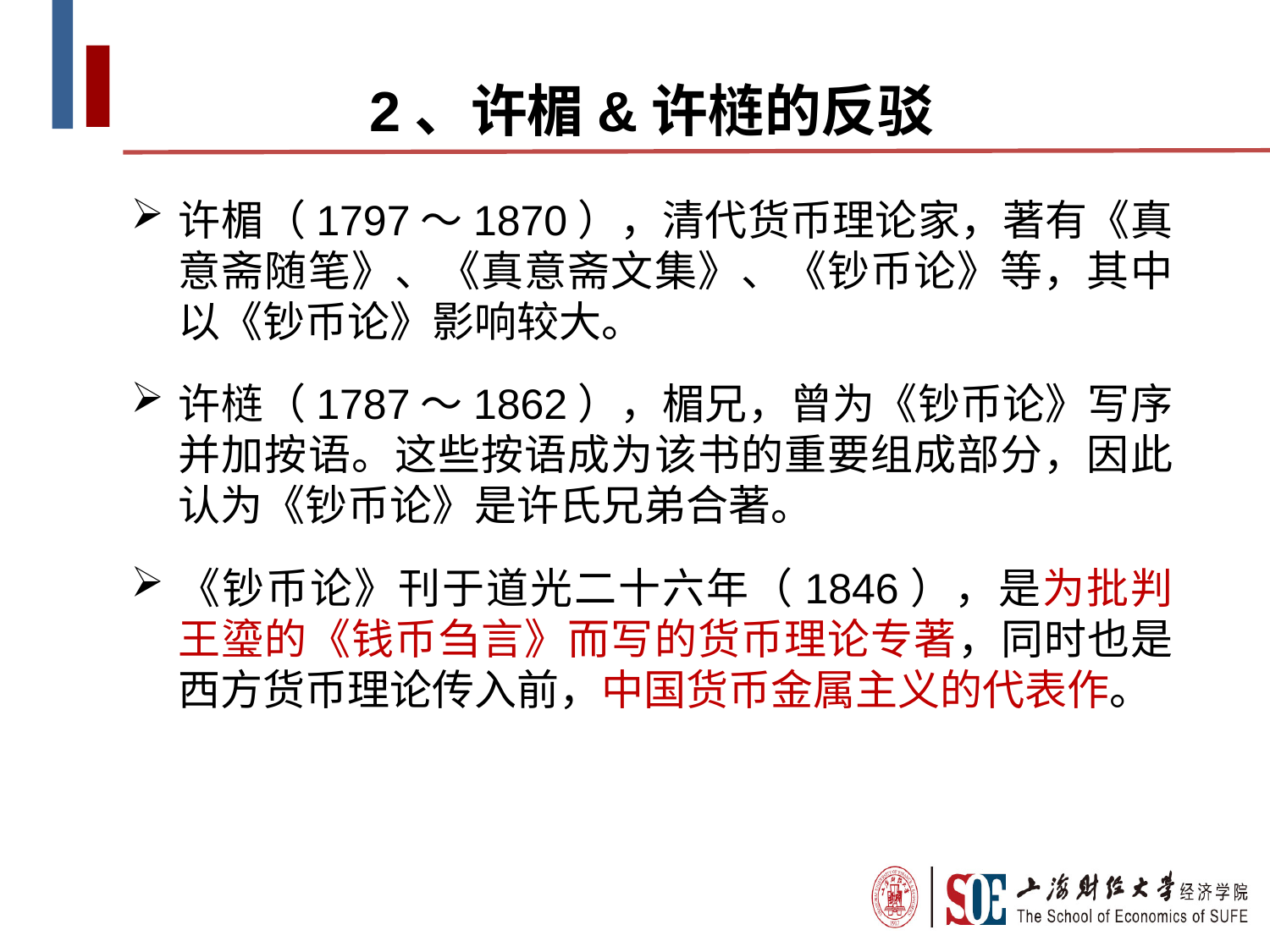

2、许楣&许梿的反驳

许楣（1797～1870），清代货币理论家，著有《真意斋随笔》、《真意斋文集》、《钞币论》等，其中以《钞币论》影响较大。
许梿（1787～1862），楣兄，曾为《钞币论》写序并加按语。这些按语成为该书的重要组成部分，因此认为《钞币论》是许氏兄弟合著。
《钞币论》刊于道光二十六年（1846），是为批判王瑬的《钱币刍言》而写的货币理论专著，同时也是西方货币理论传入前，中国货币金属主义的代表作。